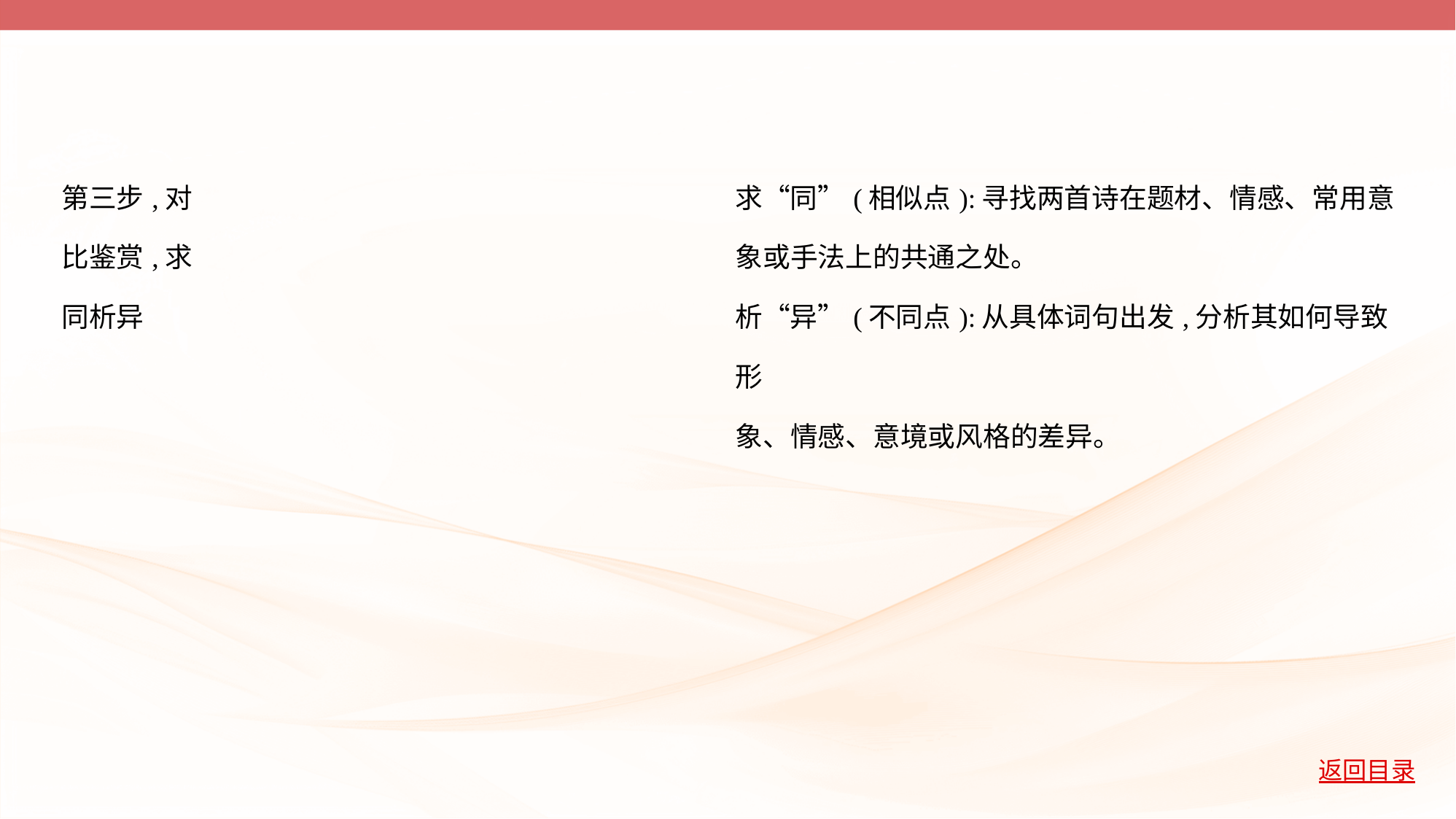

| 第三步,对 比鉴赏,求 同析异 | 求“同”(相似点):寻找两首诗在题材、情感、常用意 象或手法上的共通之处。 析“异”(不同点):从具体词句出发,分析其如何导致形 象、情感、意境或风格的差异。 |
| --- | --- |